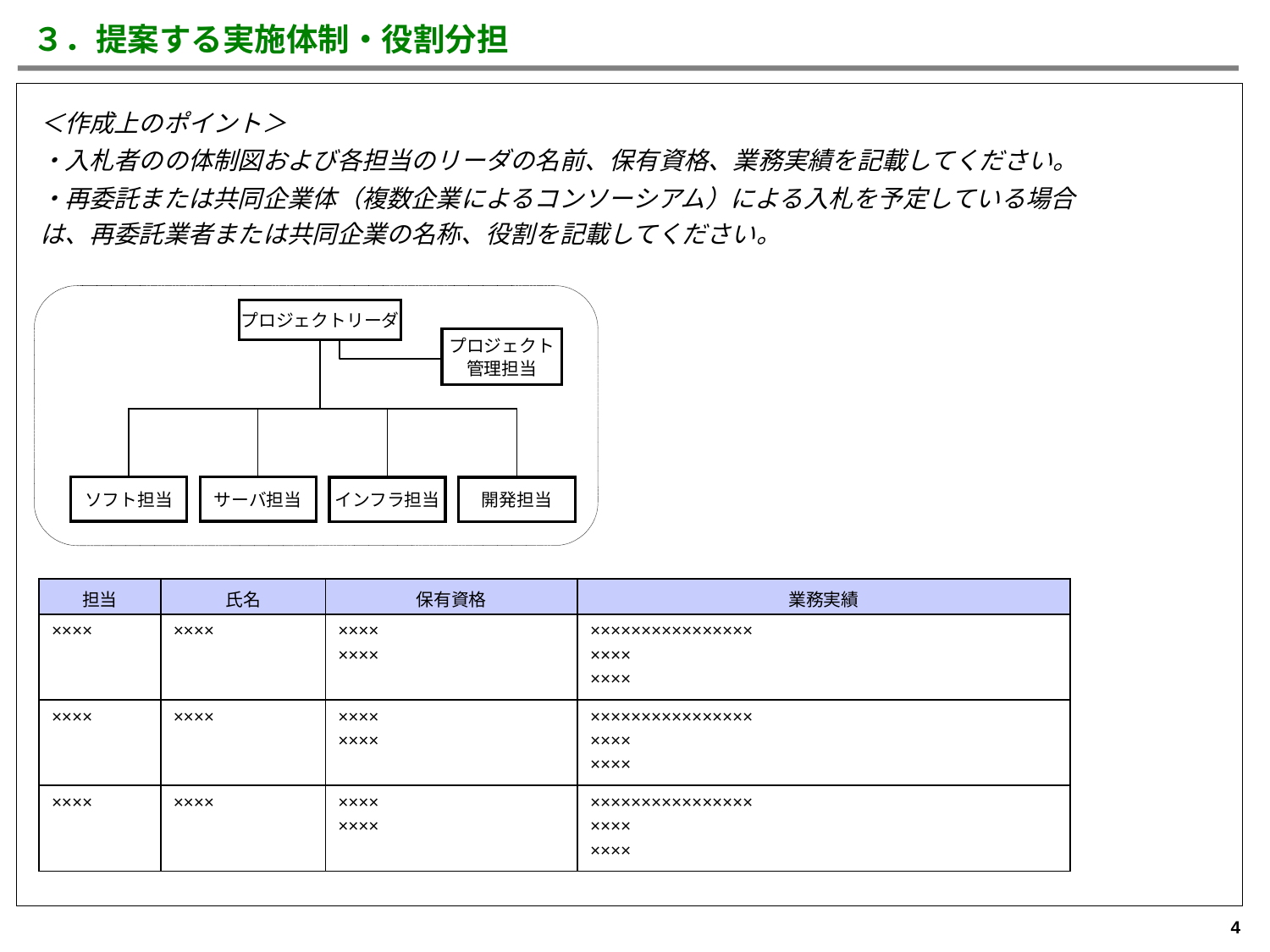

３．提案する実施体制・役割分担
＜作成上のポイント＞
・入札者のの体制図および各担当のリーダの名前、保有資格、業務実績を記載してください。
・再委託または共同企業体（複数企業によるコンソーシアム）による入札を予定している場合は、再委託業者または共同企業の名称、役割を記載してください。

プロジェクトリーダ
プロジェクト
管理担当

ソフト担当
サーバ担当
インフラ担当
開発担当
| 担当 | 氏名 | 保有資格 | 業務実績 |
| --- | --- | --- | --- |
| ×××× | ×××× | ×××× ×××× | ×××××××××××××××× ×××× ×××× |
| ×××× | ×××× | ×××× ×××× | ×××××××××××××××× ×××× ×××× |
| ×××× | ×××× | ×××× ×××× | ×××××××××××××××× ×××× ×××× |
4